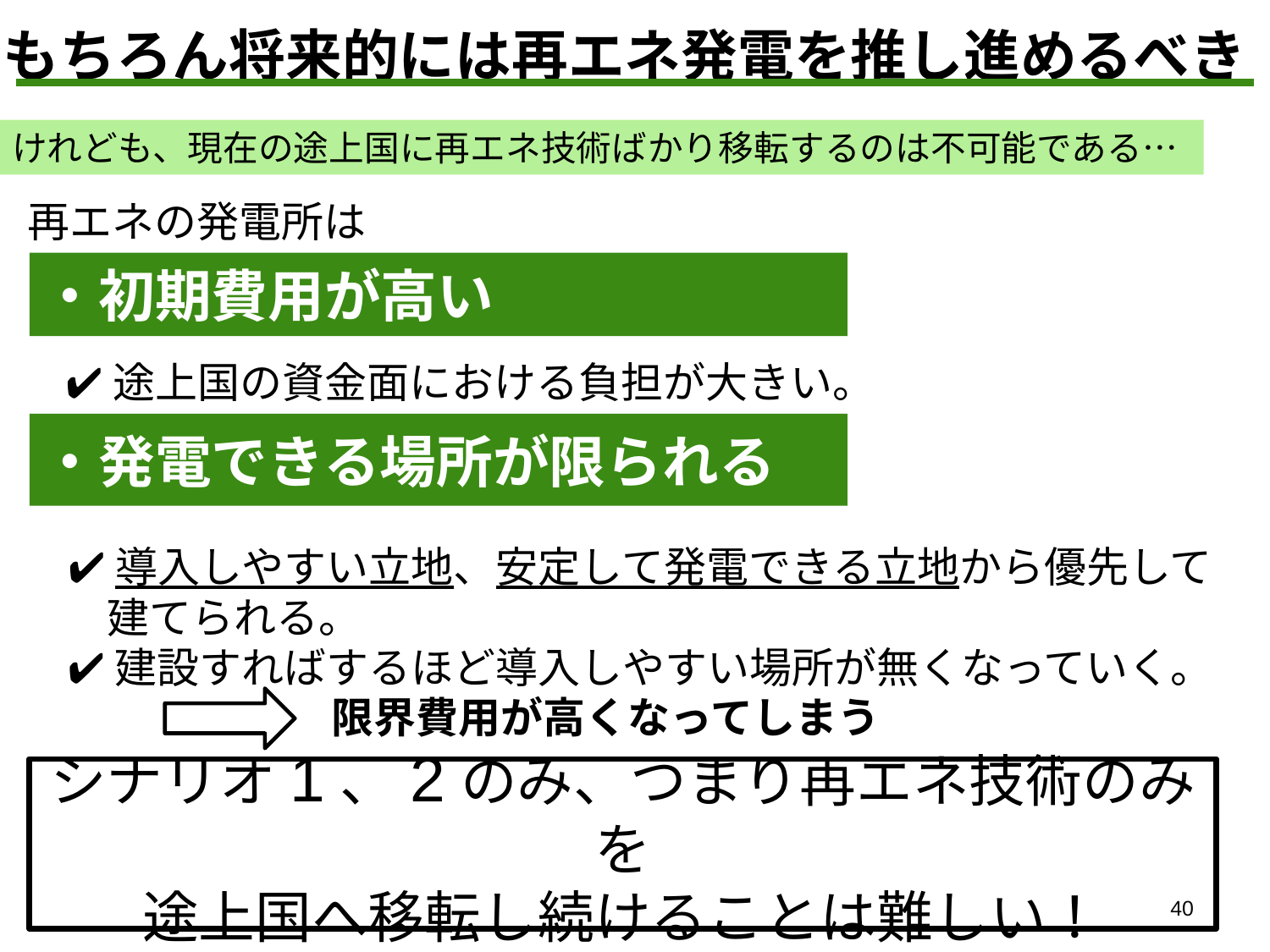

もちろん将来的には再エネ発電を推し進めるべき
けれども、現在の途上国に再エネ技術ばかり移転するのは不可能である…
再エネの発電所は
・初期費用が高い
✔途上国の資金面における負担が大きい。
・発電できる場所が限られる
✔導入しやすい立地、安定して発電できる立地から優先して
   建てられる。
✔建設すればするほど導入しやすい場所が無くなっていく。
限界費用が高くなってしまう

シナリオ1、2のみ、つまり再エネ技術のみを
途上国へ移転し続けることは難しい！
40